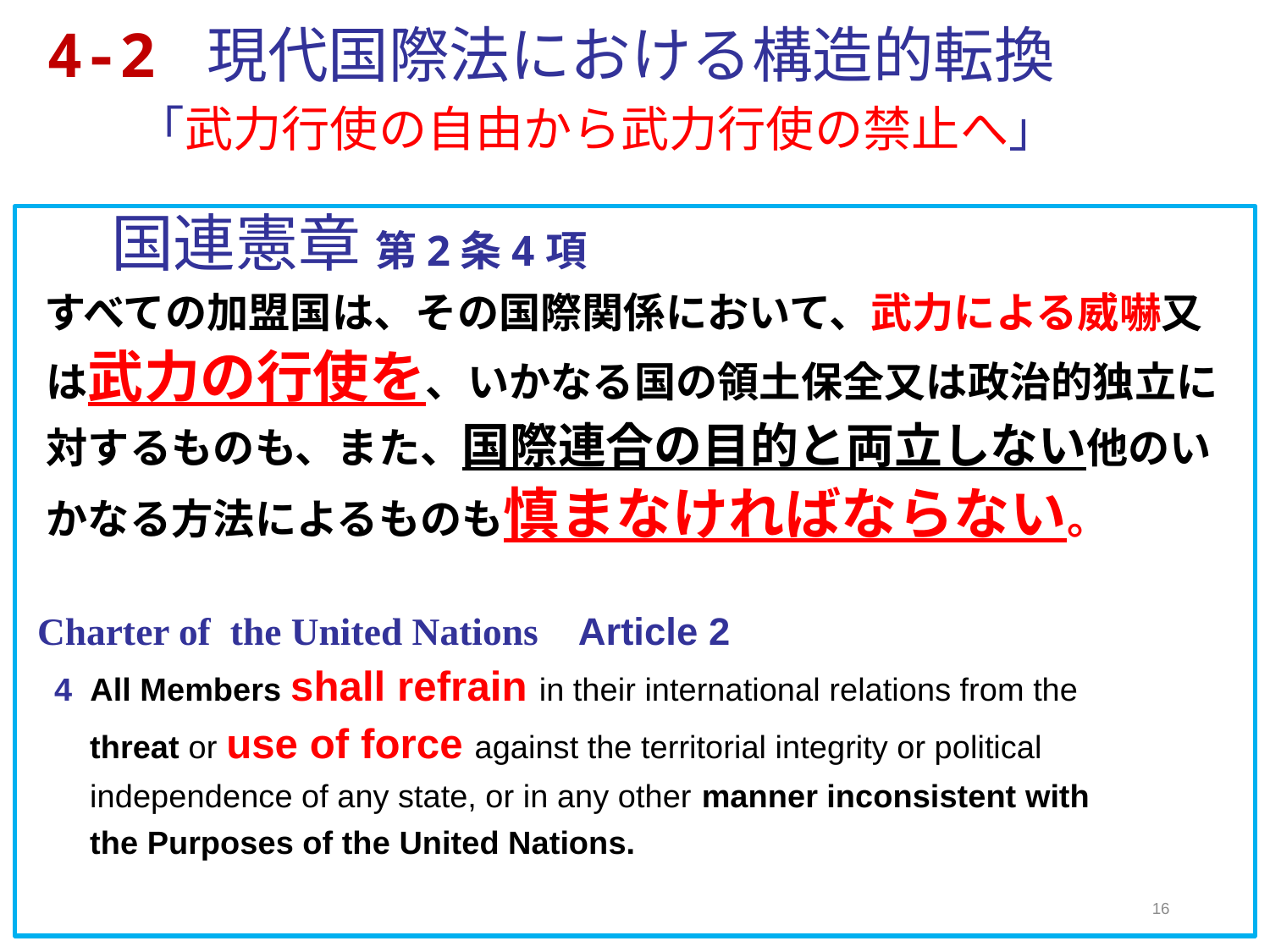

# 4-2   現代国際法における構造的転換 　　｢武力行使の自由から武力行使の禁止へ｣
 　国連憲章 第2条4項
 すべての加盟国は、その国際関係において、武力による威嚇又
 は武力の行使を、いかなる国の領土保全又は政治的独立に
 対するものも、また、国際連合の目的と両立しない他のい
 かなる方法によるものも慎まなければならない。

 Charter of  the United Nations    Article 2
   4  All Members shall refrain in their international relations from the
       threat or use of force against the territorial integrity or political
       independence of any state, or in any other manner inconsistent with
       the Purposes of the United Nations.
16